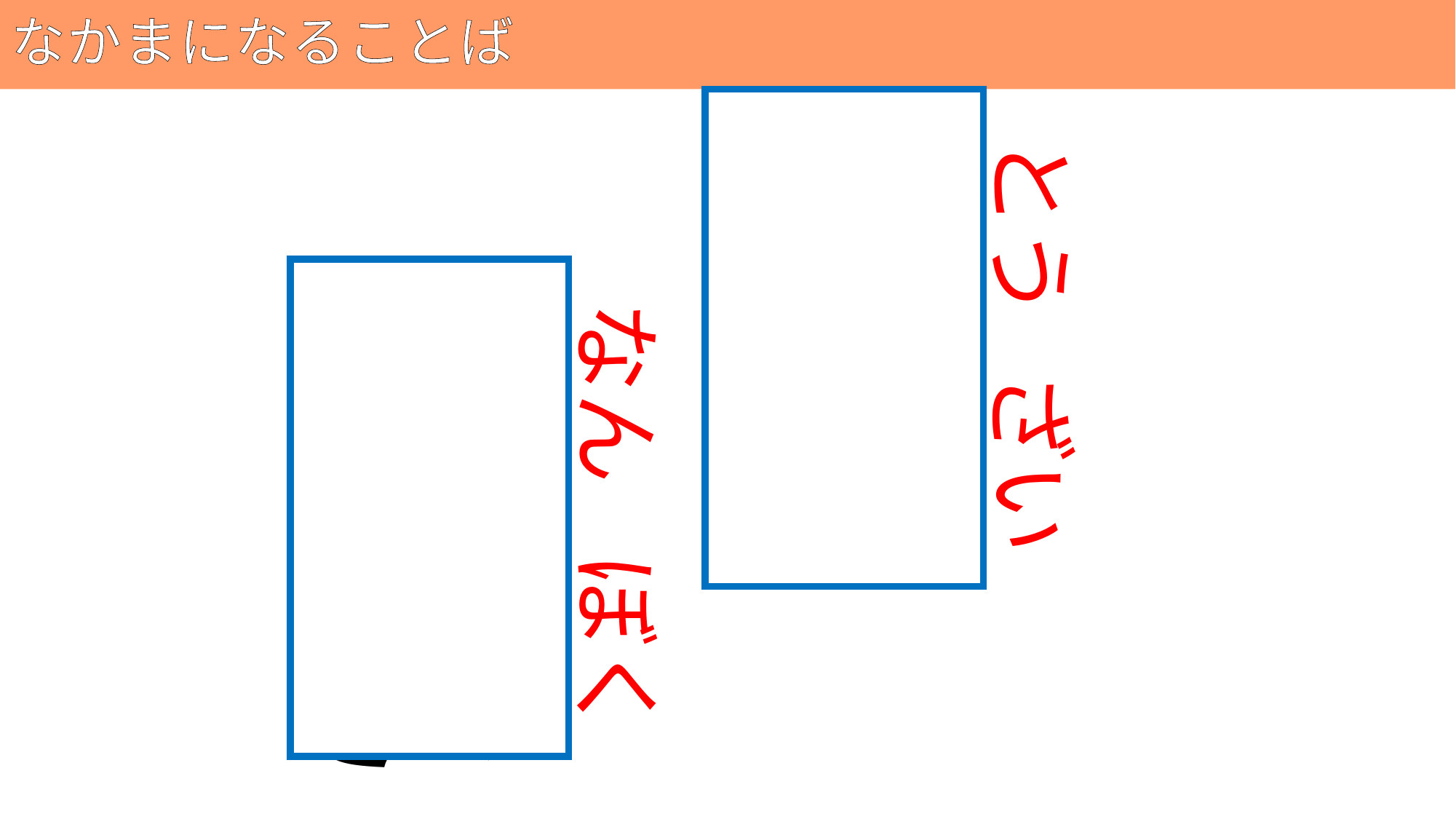

# なかまになることば
47
東西

とう
南北

なん
ざい
ぼく